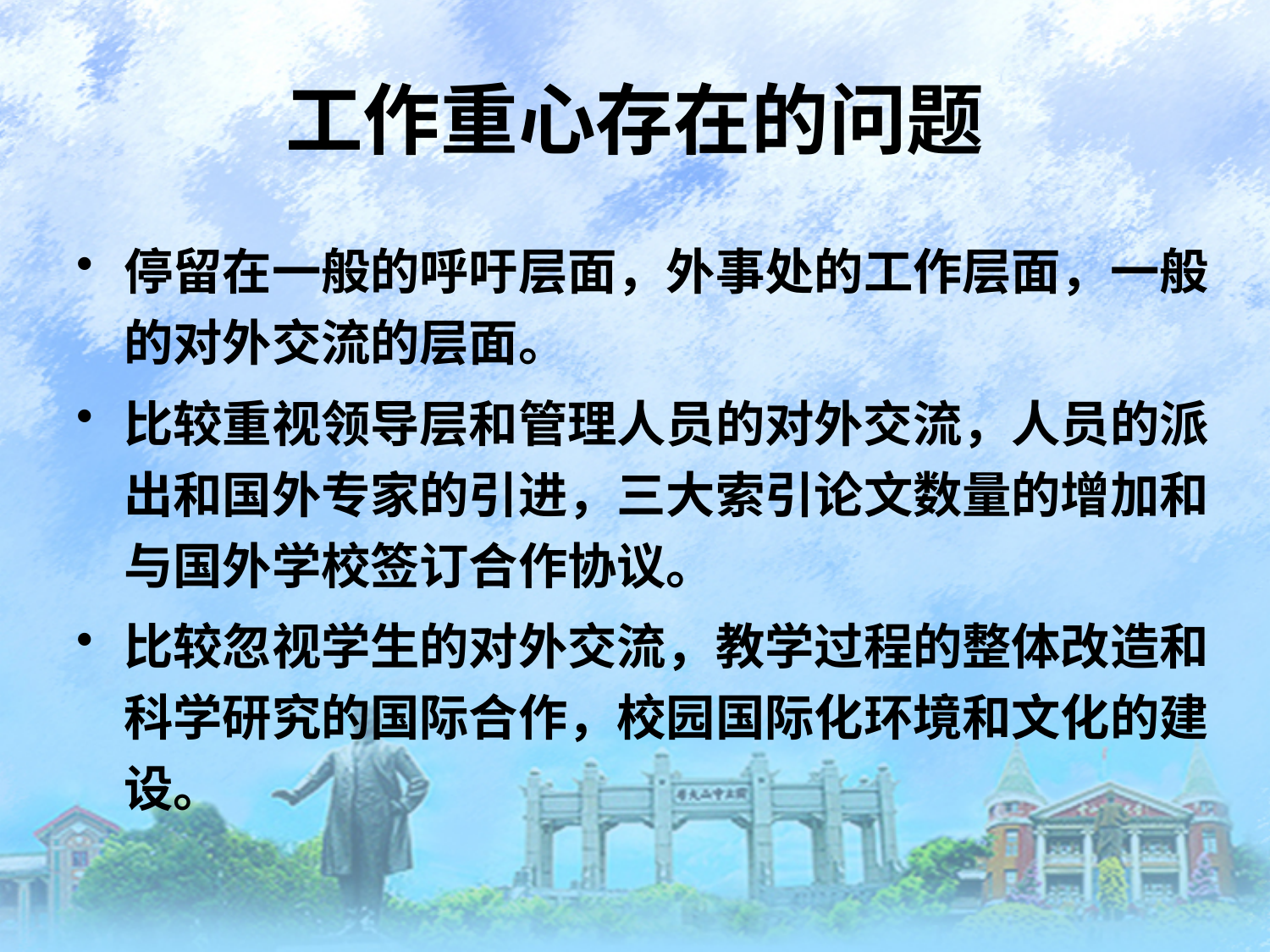

# 工作重心存在的问题
停留在一般的呼吁层面，外事处的工作层面，一般的对外交流的层面。
比较重视领导层和管理人员的对外交流，人员的派出和国外专家的引进，三大索引论文数量的增加和与国外学校签订合作协议。
比较忽视学生的对外交流，教学过程的整体改造和科学研究的国际合作，校园国际化环境和文化的建设。